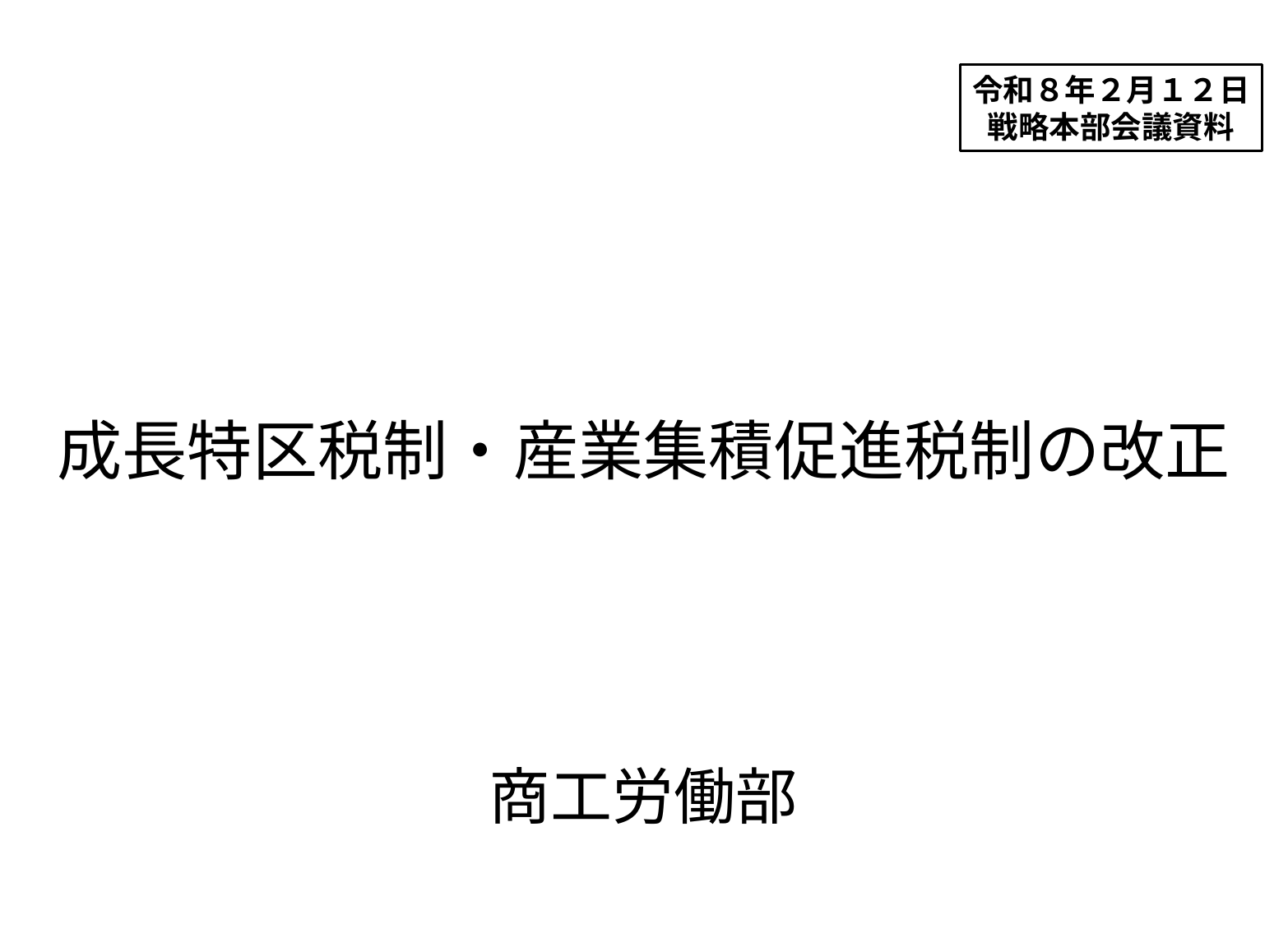

令和８年２月１２日
戦略本部会議資料
成長特区税制・産業集積促進税制の改正
商工労働部